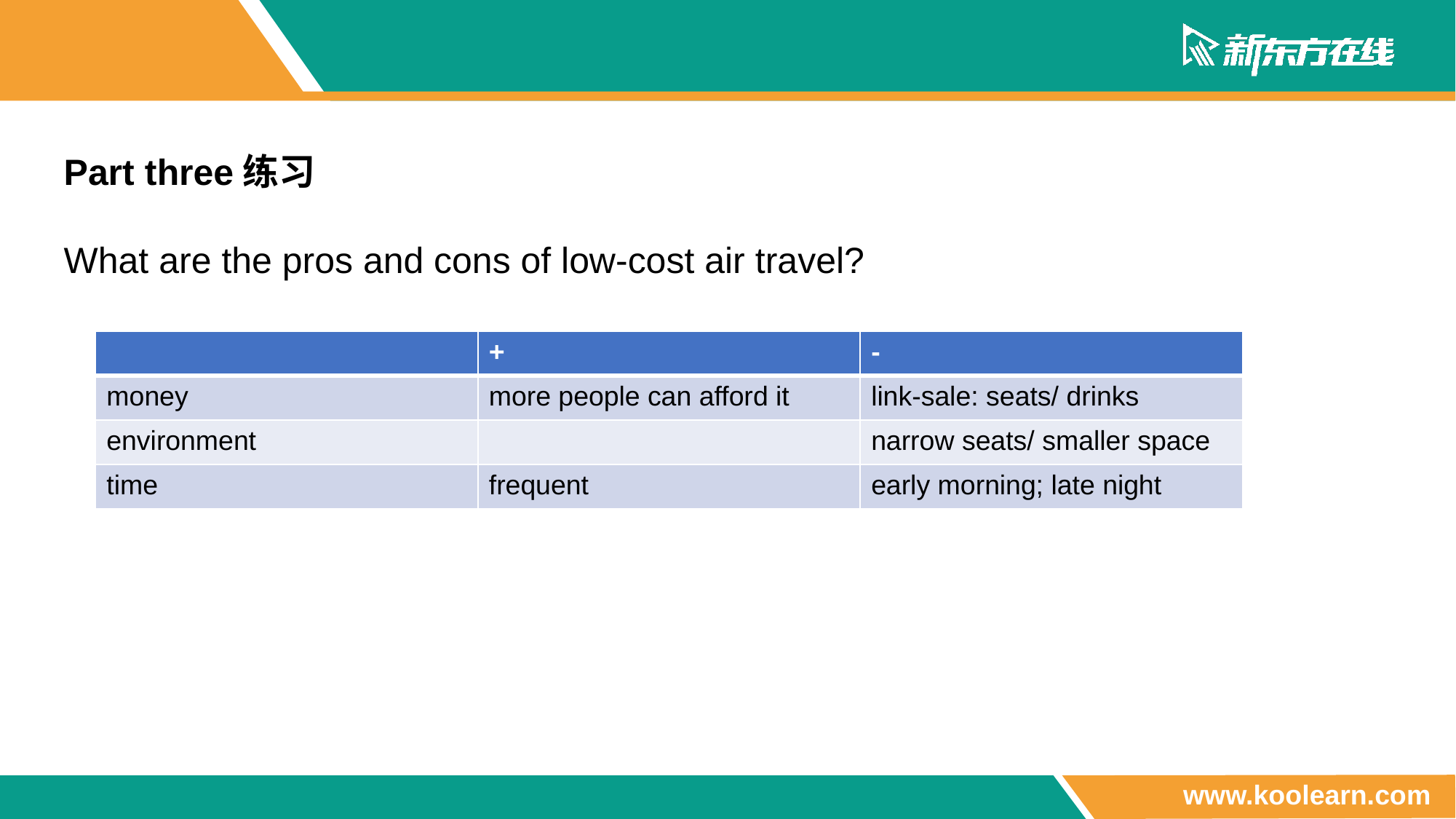

Part three练习

What are the pros and cons of low-cost air travel?

|  | + | - |
| --- | --- | --- |
| money | more people can afford it | link-sale: seats/ drinks |
| environment |  | narrow seats/ smaller space |
| time | frequent | early morning; late night |